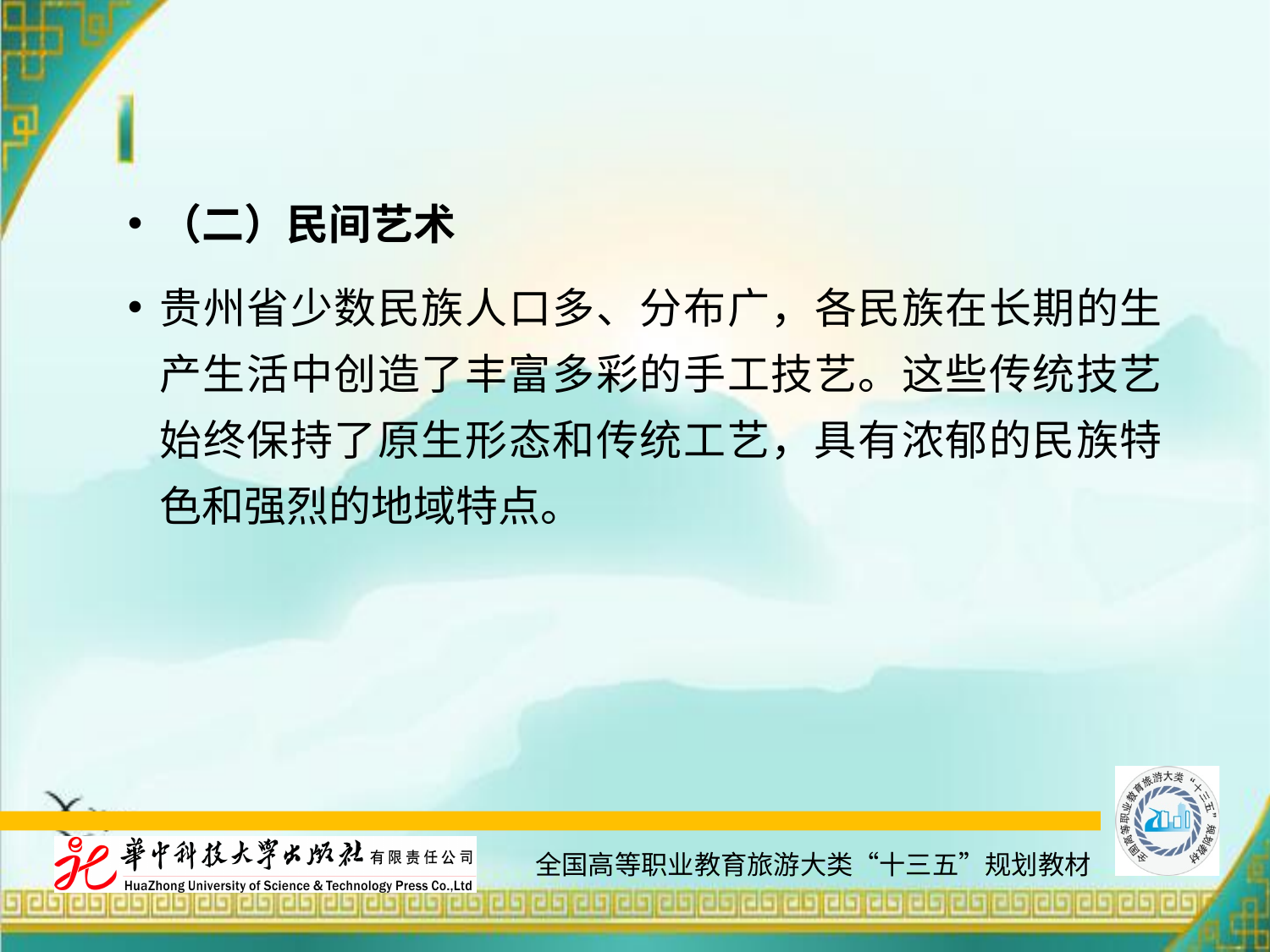

#
（二）民间艺术
贵州省少数民族人口多、分布广，各民族在长期的生产生活中创造了丰富多彩的手工技艺。这些传统技艺始终保持了原生形态和传统工艺，具有浓郁的民族特色和强烈的地域特点。